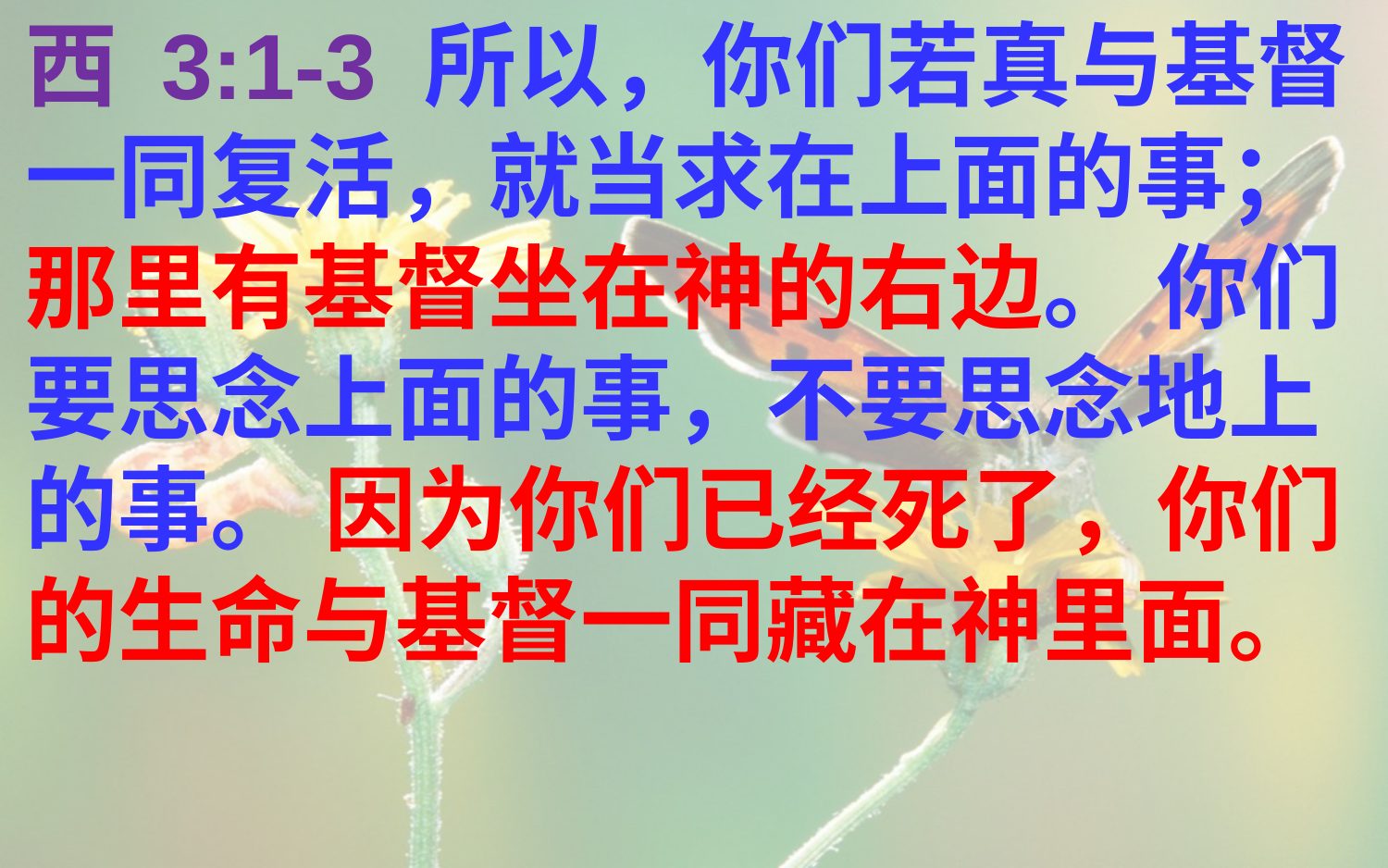

西 3:1-3 所以，你们若真与基督一同复活，就当求在上面的事；那里有基督坐在神的右边。 你们要思念上面的事，不要思念地上的事。 因为你们已经死了，你们的生命与基督一同藏在神里面。